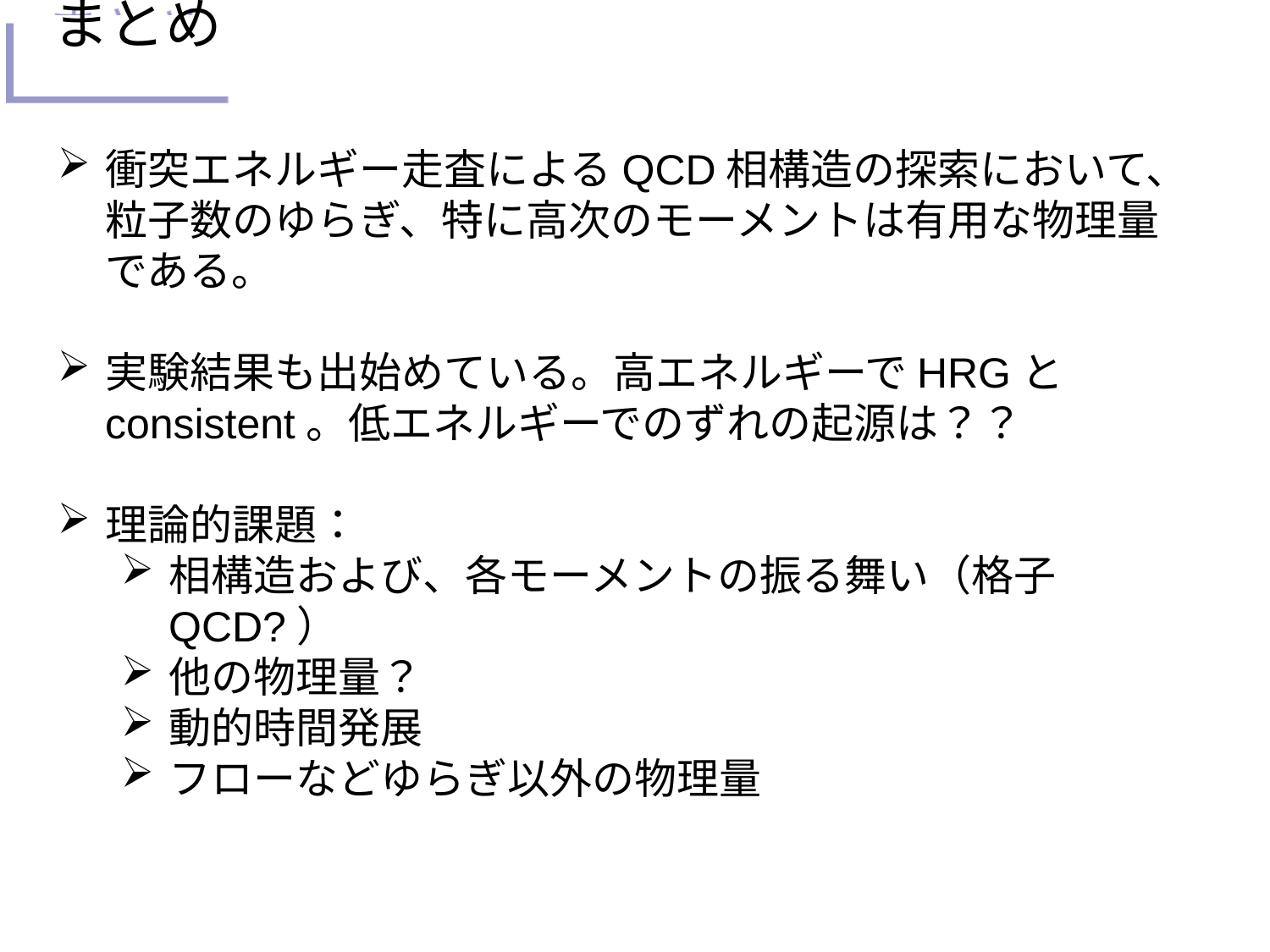

# まとめ
衝突エネルギー走査によるQCD相構造の探索において、粒子数のゆらぎ、特に高次のモーメントは有用な物理量である。

実験結果も出始めている。高エネルギーでHRGとconsistent。低エネルギーでのずれの起源は？？

理論的課題：
相構造および、各モーメントの振る舞い（格子QCD?）
他の物理量？
動的時間発展
フローなどゆらぎ以外の物理量